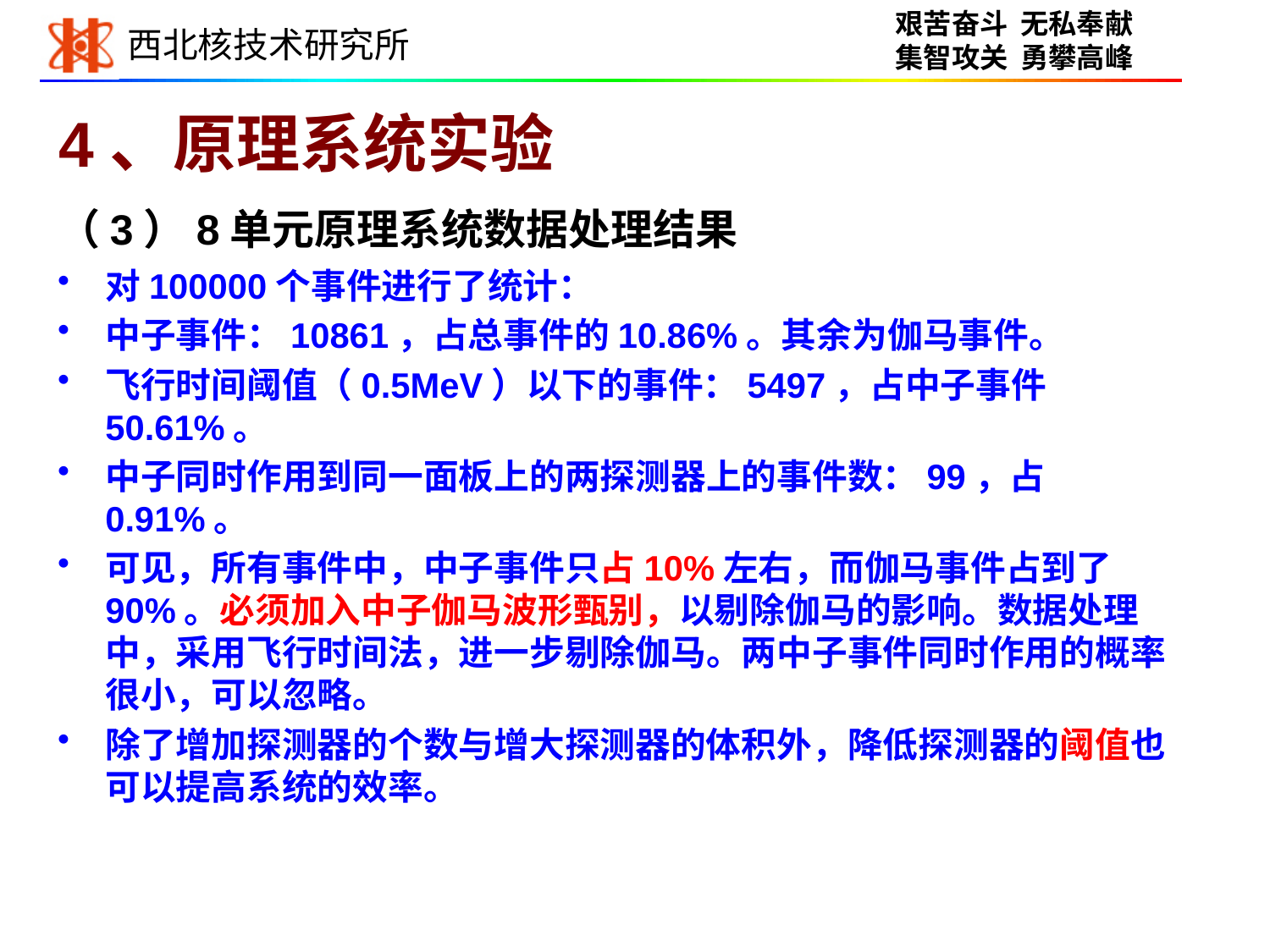

# 4、原理系统实验
（3）8单元原理系统数据处理结果
对100000个事件进行了统计：
中子事件：10861，占总事件的10.86%。其余为伽马事件。
飞行时间阈值（0.5MeV）以下的事件：5497，占中子事件50.61%。
中子同时作用到同一面板上的两探测器上的事件数：99，占0.91%。
可见，所有事件中，中子事件只占10%左右，而伽马事件占到了90%。必须加入中子伽马波形甄别，以剔除伽马的影响。数据处理中，采用飞行时间法，进一步剔除伽马。两中子事件同时作用的概率很小，可以忽略。
除了增加探测器的个数与增大探测器的体积外，降低探测器的阈值也可以提高系统的效率。